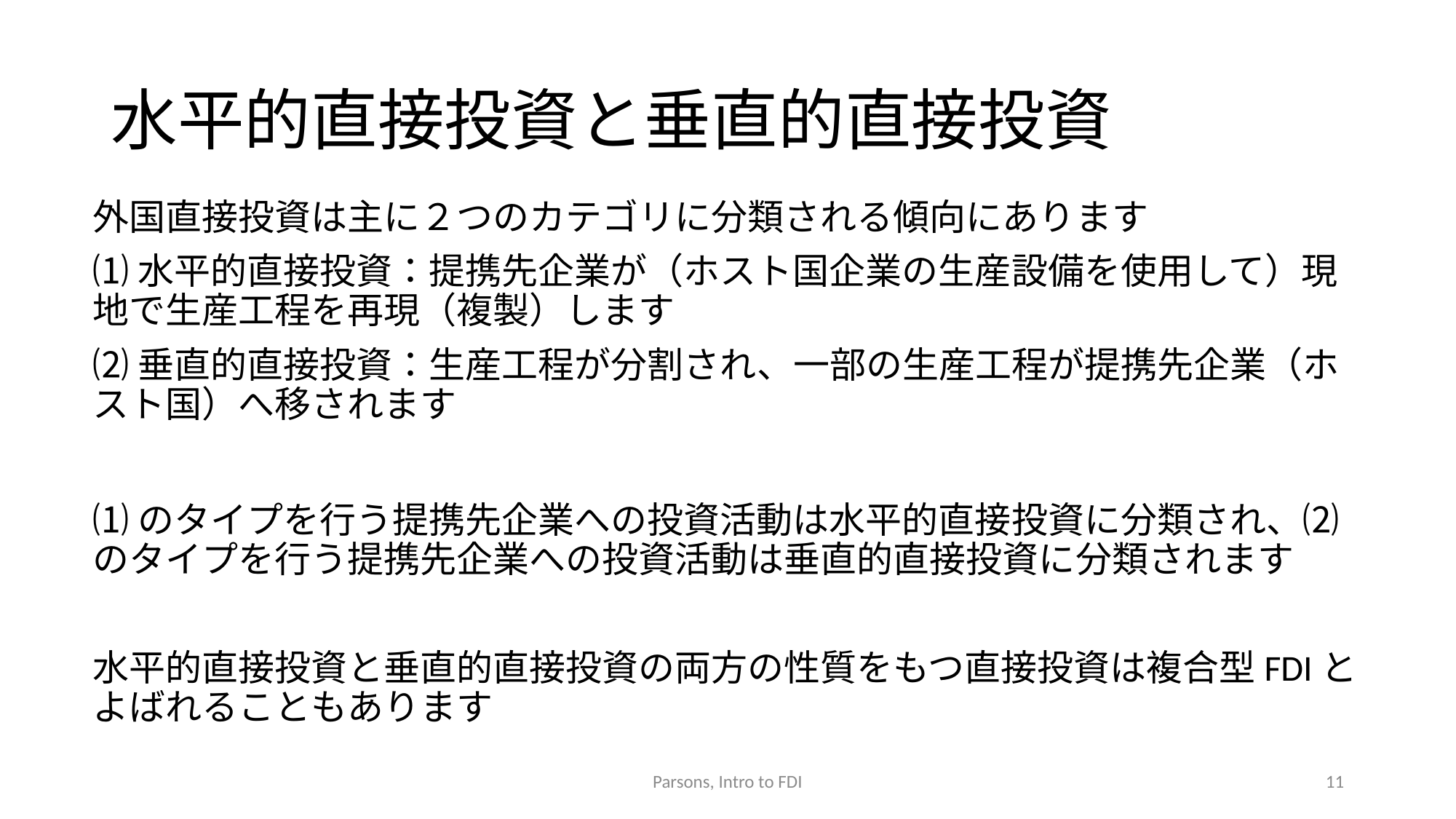

# 水平的直接投資と垂直的直接投資
外国直接投資は主に２つのカテゴリに分類される傾向にあります
⑴水平的直接投資：提携先企業が（ホスト国企業の生産設備を使用して）現地で生産工程を再現（複製）します
⑵垂直的直接投資：生産工程が分割され、一部の生産工程が提携先企業（ホスト国）へ移されます

⑴のタイプを行う提携先企業への投資活動は水平的直接投資に分類され、⑵のタイプを行う提携先企業への投資活動は垂直的直接投資に分類されます

水平的直接投資と垂直的直接投資の両方の性質をもつ直接投資は複合型FDIとよばれることもあります

Parsons, Intro to FDI
11